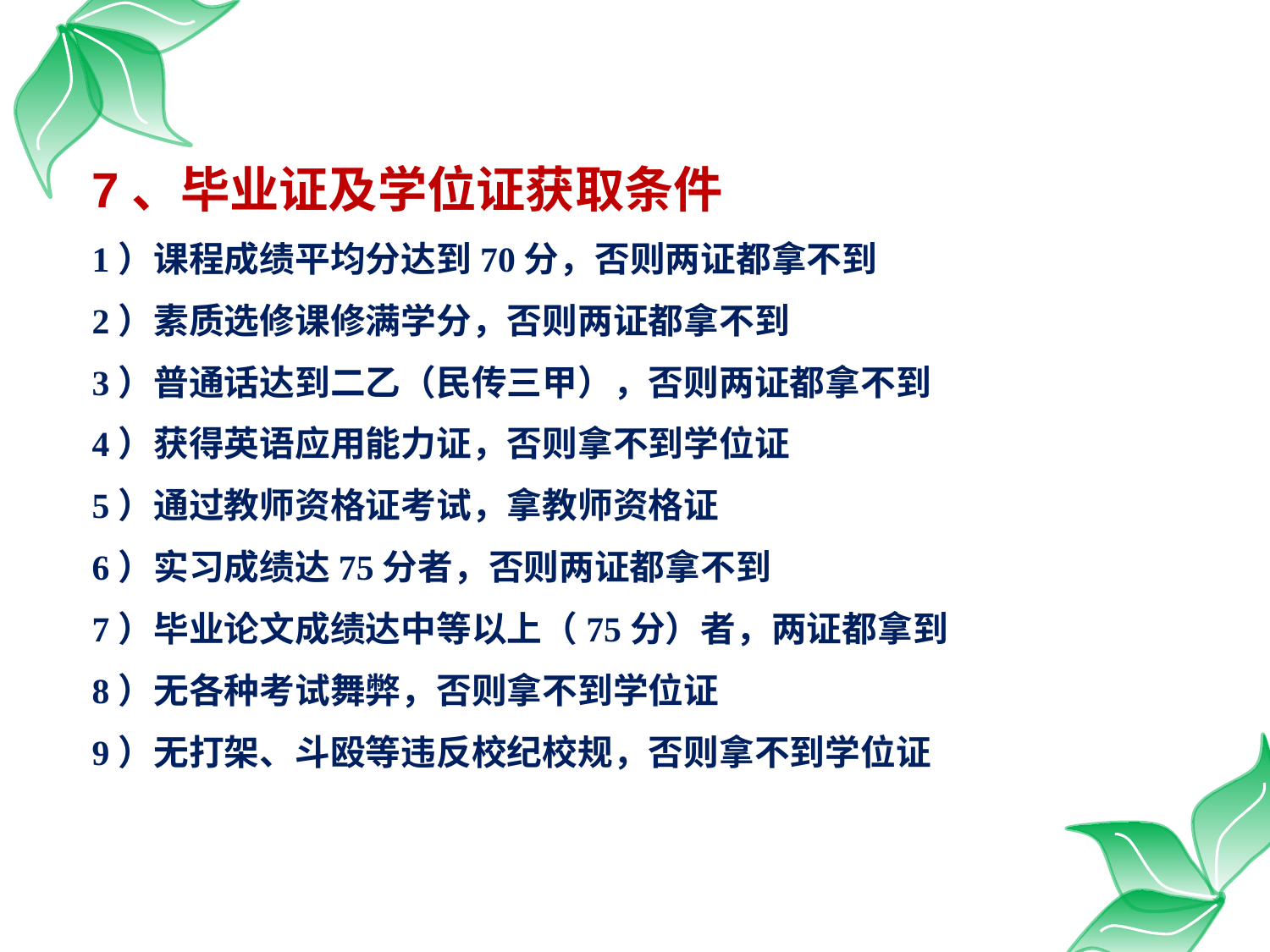

7、毕业证及学位证获取条件
1）课程成绩平均分达到70分，否则两证都拿不到
2）素质选修课修满学分，否则两证都拿不到
3）普通话达到二乙（民传三甲），否则两证都拿不到
4）获得英语应用能力证，否则拿不到学位证
5）通过教师资格证考试，拿教师资格证
6）实习成绩达75分者，否则两证都拿不到
7）毕业论文成绩达中等以上（75分）者，两证都拿到
8）无各种考试舞弊，否则拿不到学位证
9）无打架、斗殴等违反校纪校规，否则拿不到学位证